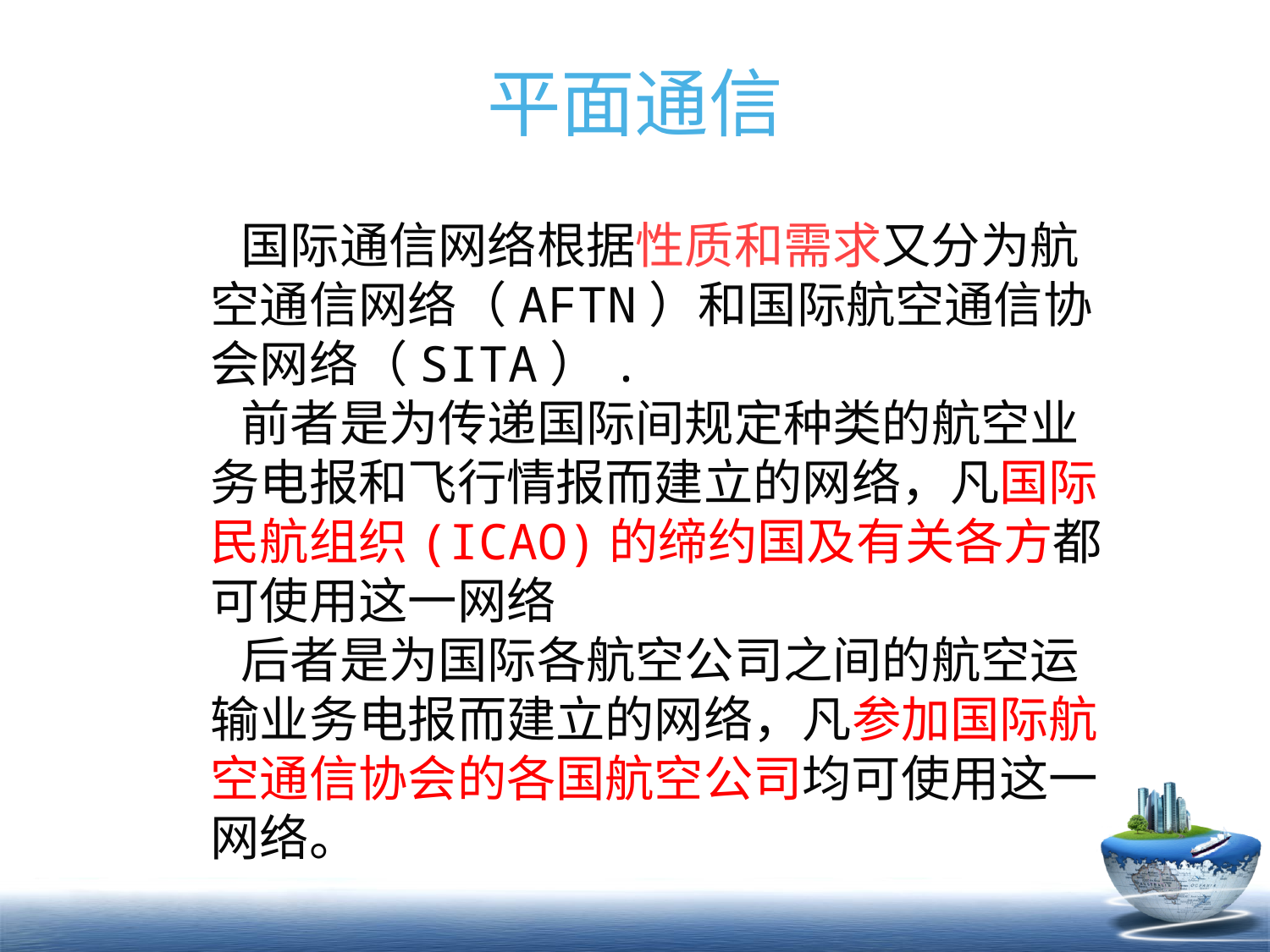

# 平面通信
      国际通信网络根据性质和需求又分为航空通信网络（AFTN）和国际航空通信协会网络（SITA）.
      前者是为传递国际间规定种类的航空业务电报和飞行情报而建立的网络，凡国际民航组织(ICAO)的缔约国及有关各方都可使用这一网络
      后者是为国际各航空公司之间的航空运输业务电报而建立的网络，凡参加国际航空通信协会的各国航空公司均可使用这一网络。